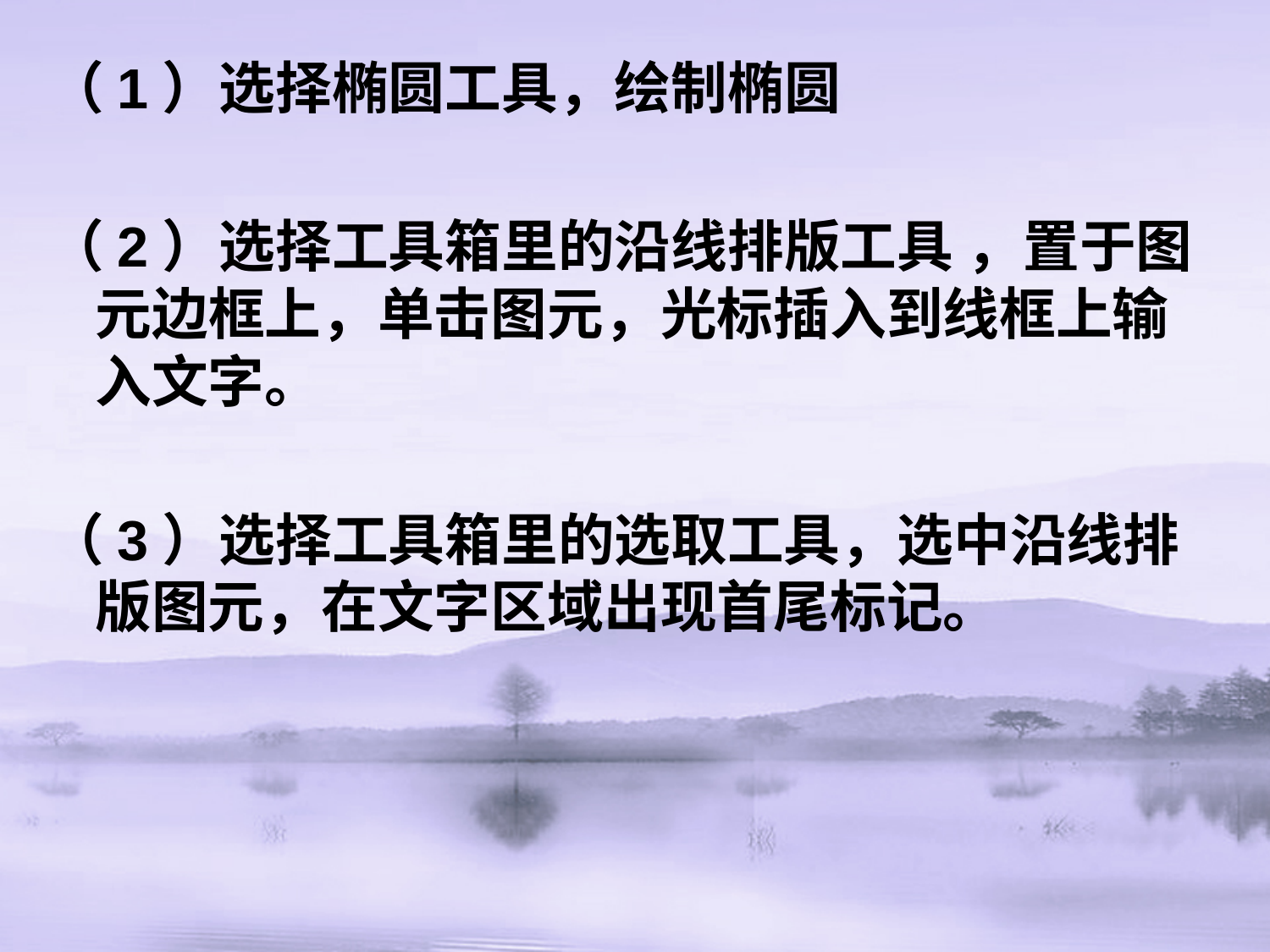

（1）选择椭圆工具，绘制椭圆

（2）选择工具箱里的沿线排版工具 ，置于图元边框上，单击图元，光标插入到线框上输入文字。

（3）选择工具箱里的选取工具，选中沿线排版图元，在文字区域出现首尾标记。